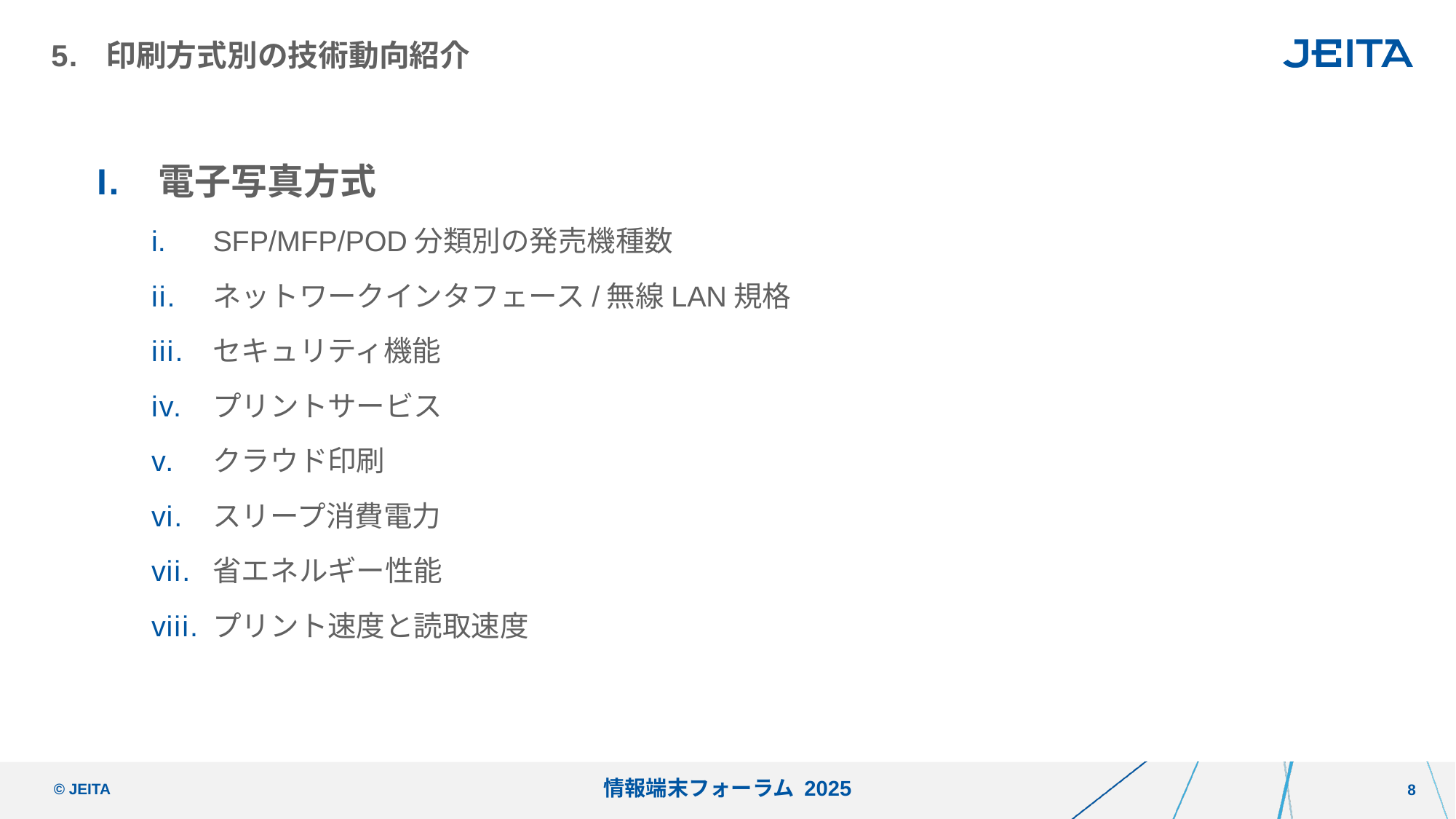

# 印刷方式別の技術動向紹介
電子写真方式
SFP/MFP/POD分類別の発売機種数
ネットワークインタフェース/無線LAN規格
セキュリティ機能
プリントサービス
クラウド印刷
スリープ消費電力
省エネルギー性能
プリント速度と読取速度
情報端末フォーラム 2025
© JEITA